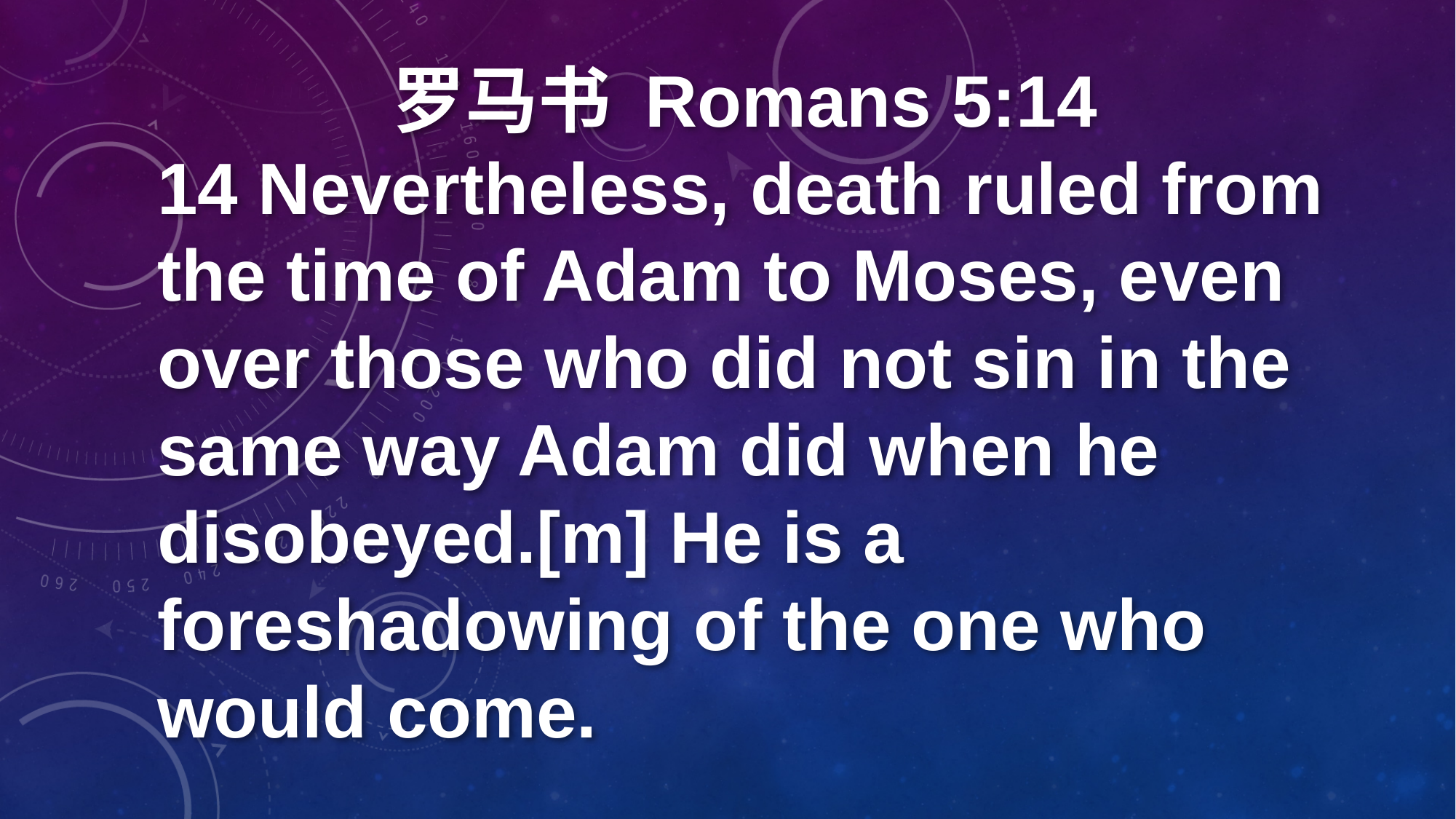

罗马书 Romans 5:14
14 Nevertheless, death ruled from the time of Adam to Moses, even over those who did not sin in the same way Adam did when he disobeyed.[m] He is a foreshadowing of the one who would come.